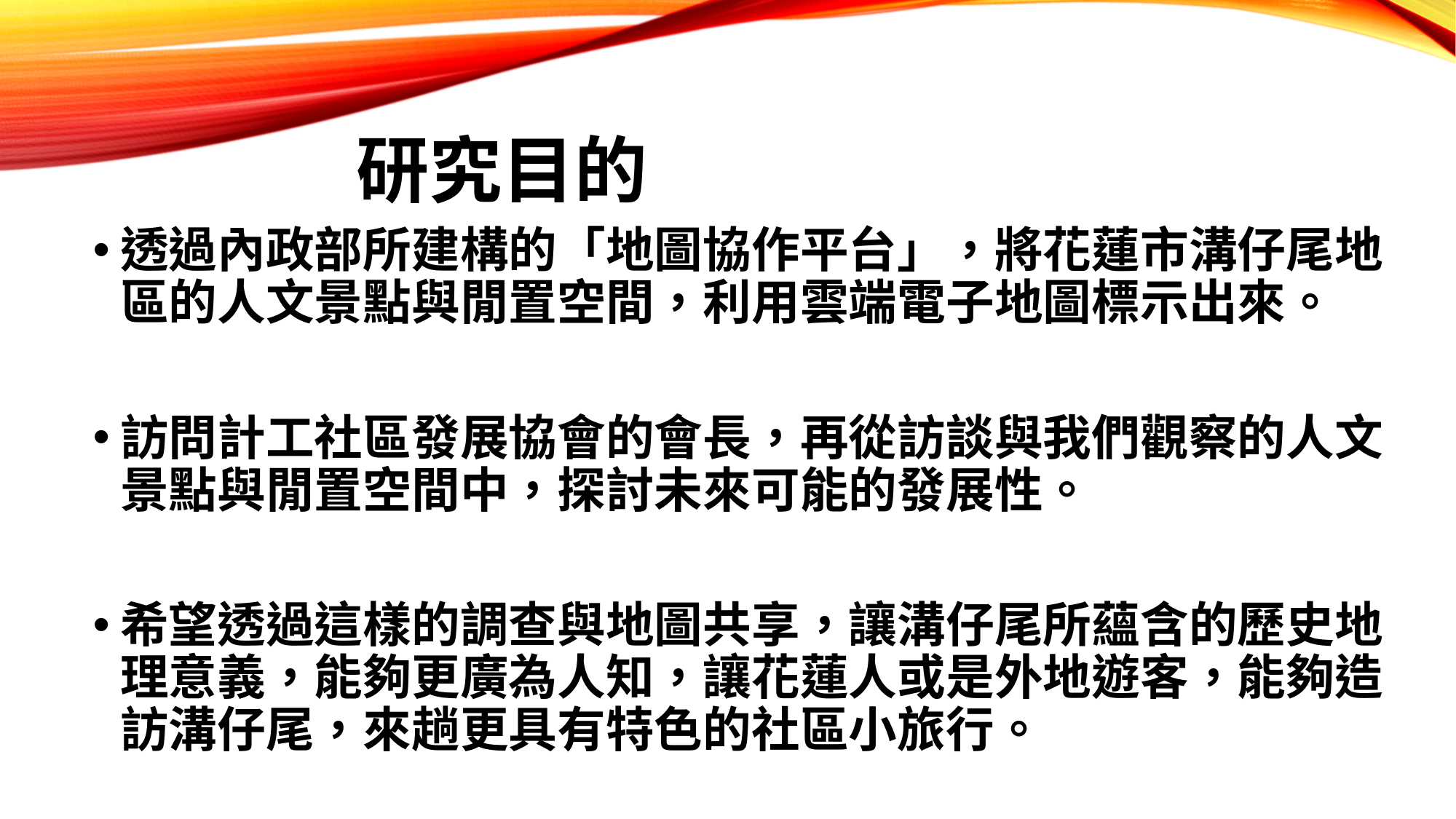

# 研究目的
透過內政部所建構的「地圖協作平台」，將花蓮市溝仔尾地區的人文景點與閒置空間，利用雲端電子地圖標示出來。

訪問計工社區發展協會的會長，再從訪談與我們觀察的人文景點與閒置空間中，探討未來可能的發展性。

希望透過這樣的調查與地圖共享，讓溝仔尾所蘊含的歷史地理意義，能夠更廣為人知，讓花蓮人或是外地遊客，能夠造訪溝仔尾，來趟更具有特色的社區小旅行。